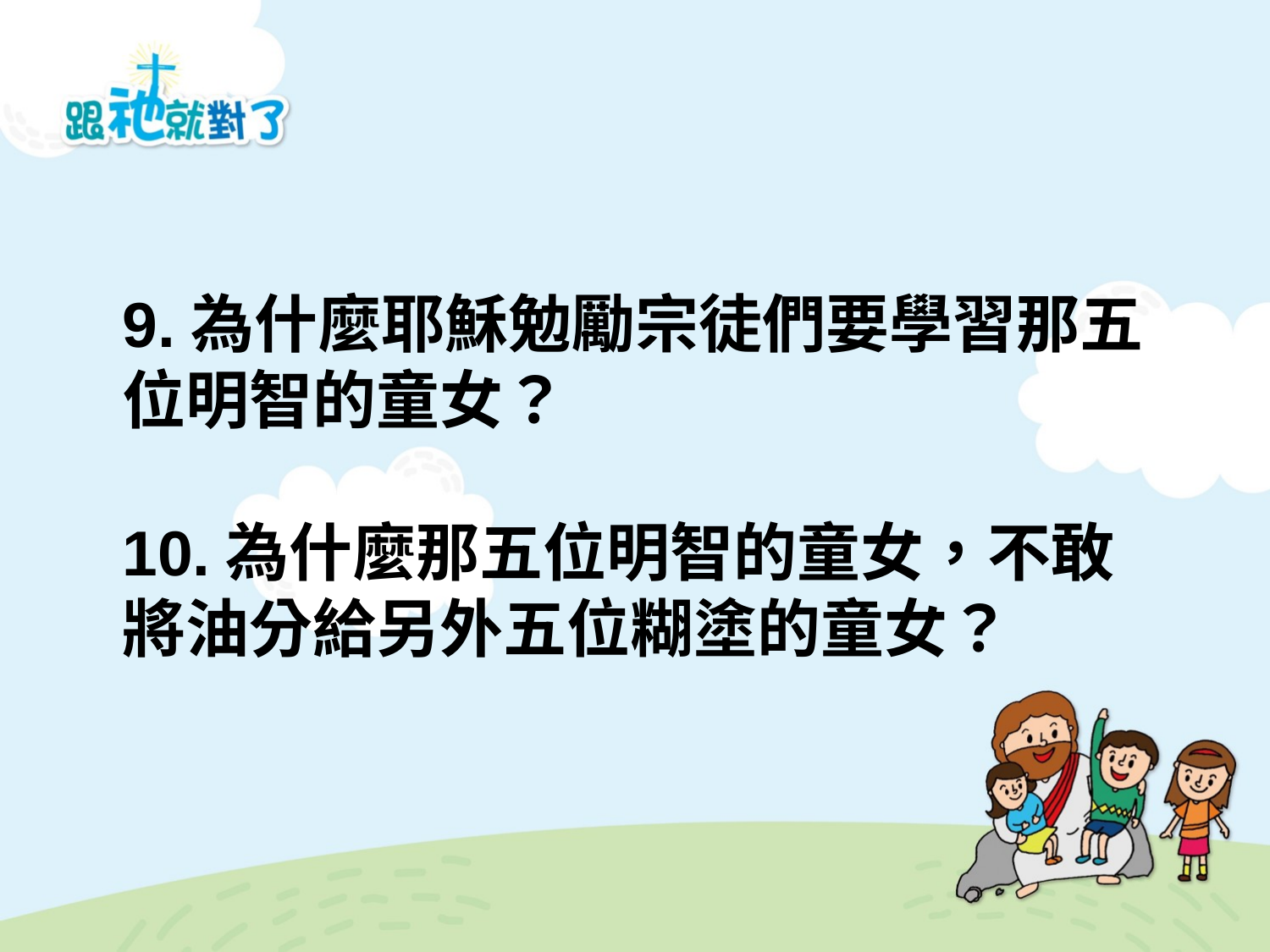

9.為什麼耶穌勉勵宗徒們要學習那五位明智的童女？

10.為什麼那五位明智的童女，不敢將油分給另外五位糊塗的童女？